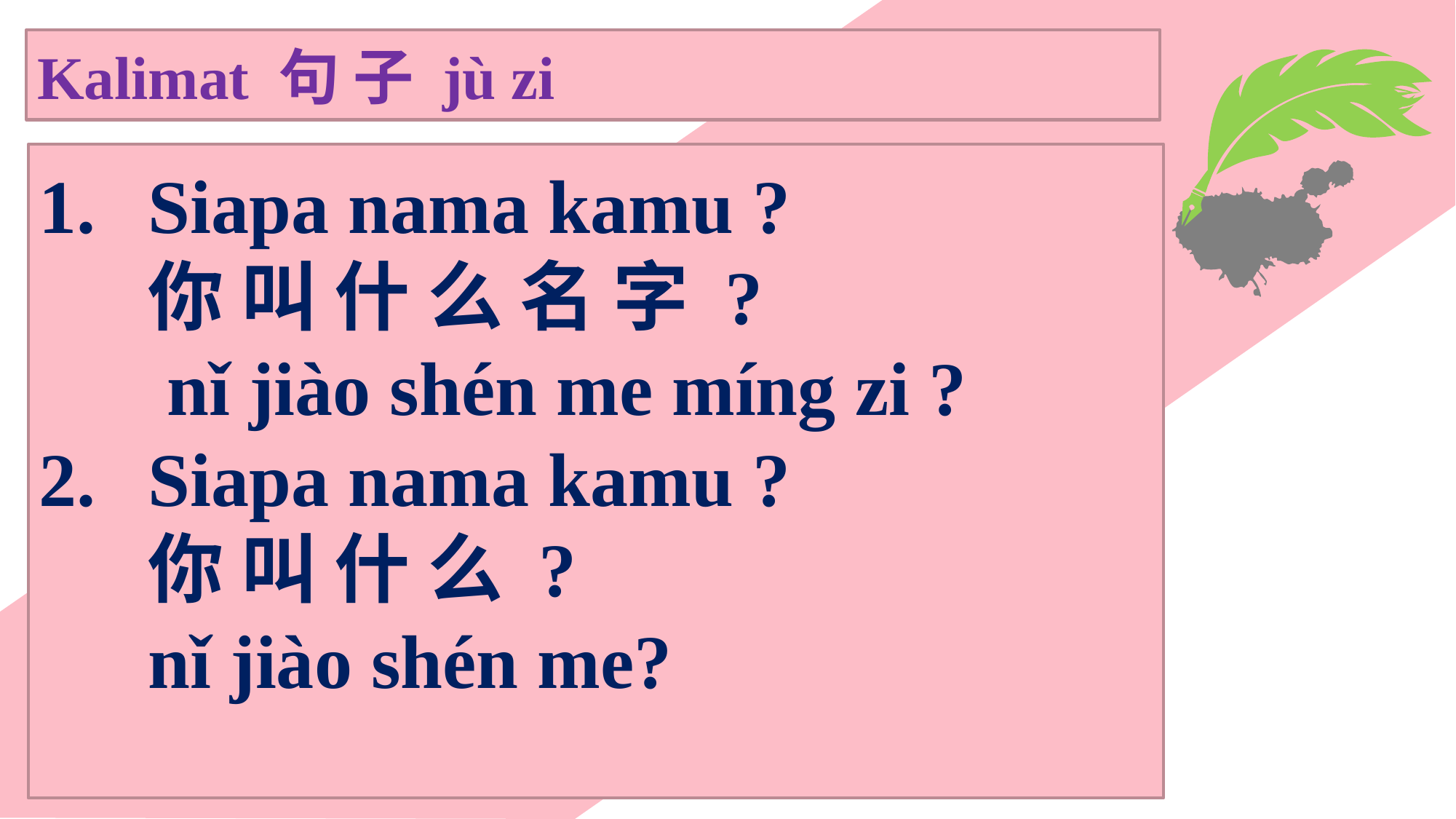

Kalimat 句 子 jù zi

Siapa nama kamu ?
	你 叫 什 么 名 字 ?
	 nǐ jiào shén me míng zi ?
Siapa nama kamu ?
	你 叫 什 么 ?
	nǐ jiào shén me?